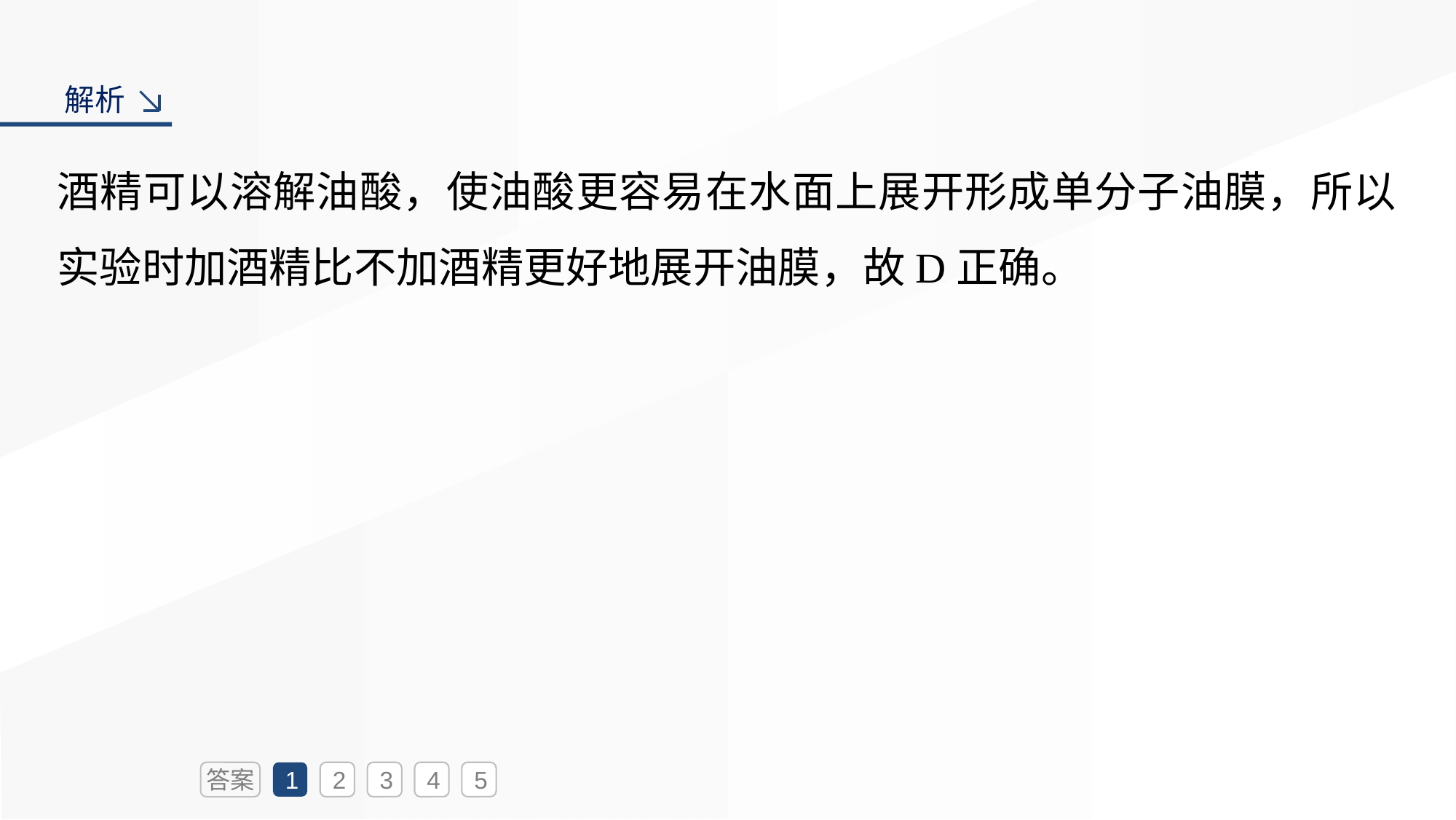

解析

酒精可以溶解油酸，使油酸更容易在水面上展开形成单分子油膜，所以实验时加酒精比不加酒精更好地展开油膜，故D正确。
答案
1
2
3
4
5